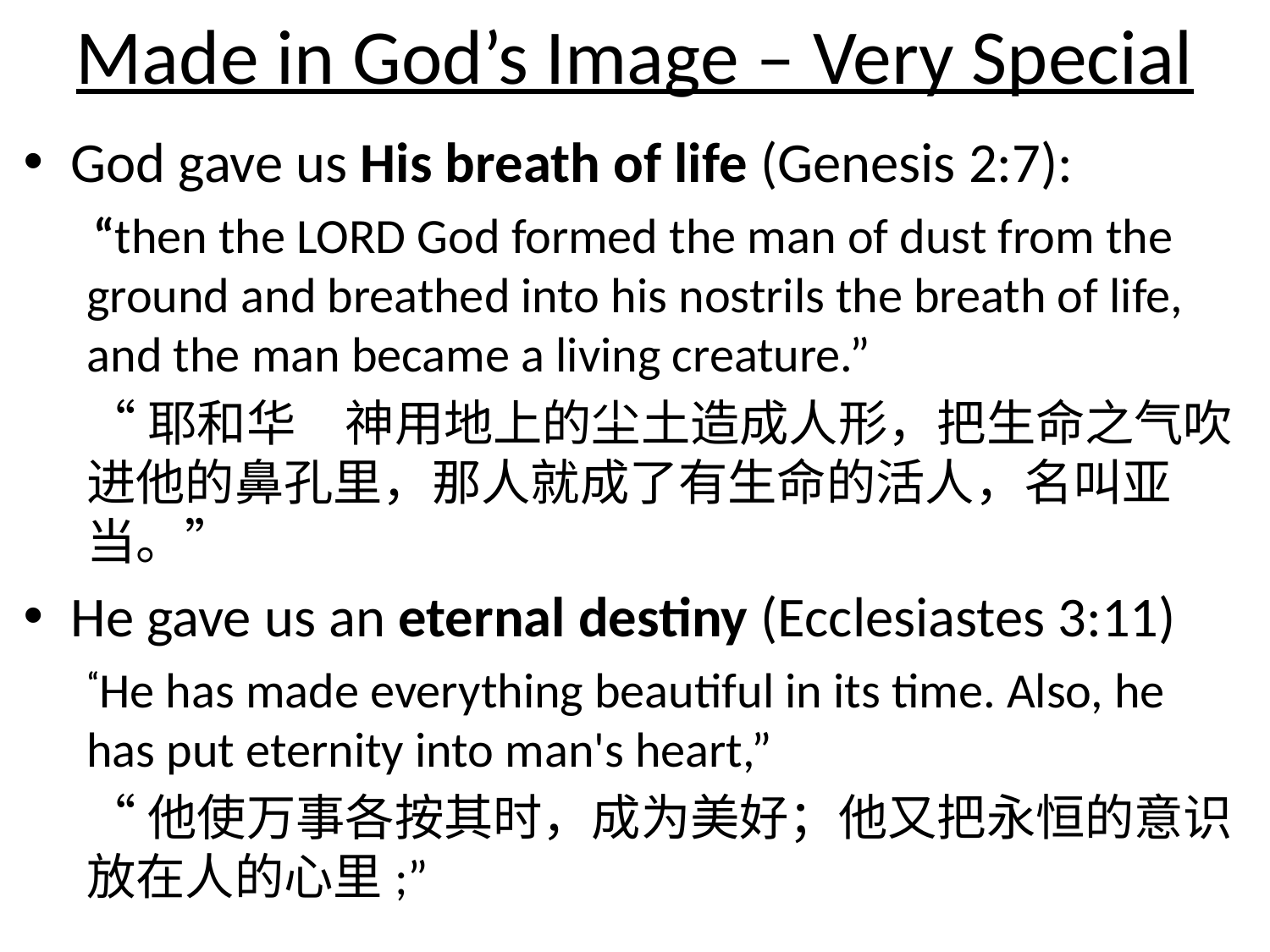

# Made in God’s Image – Very Special
God gave us His breath of life (Genesis 2:7):
 “then the LORD God formed the man of dust from the ground and breathed into his nostrils the breath of life, and the man became a living creature.”
“耶和华　神用地上的尘土造成人形，把生命之气吹进他的鼻孔里，那人就成了有生命的活人，名叫亚当。”
He gave us an eternal destiny (Ecclesiastes 3:11)
“He has made everything beautiful in its time. Also, he has put eternity into man's heart,”
“他使万事各按其时，成为美好；他又把永恒的意识放在人的心里;”